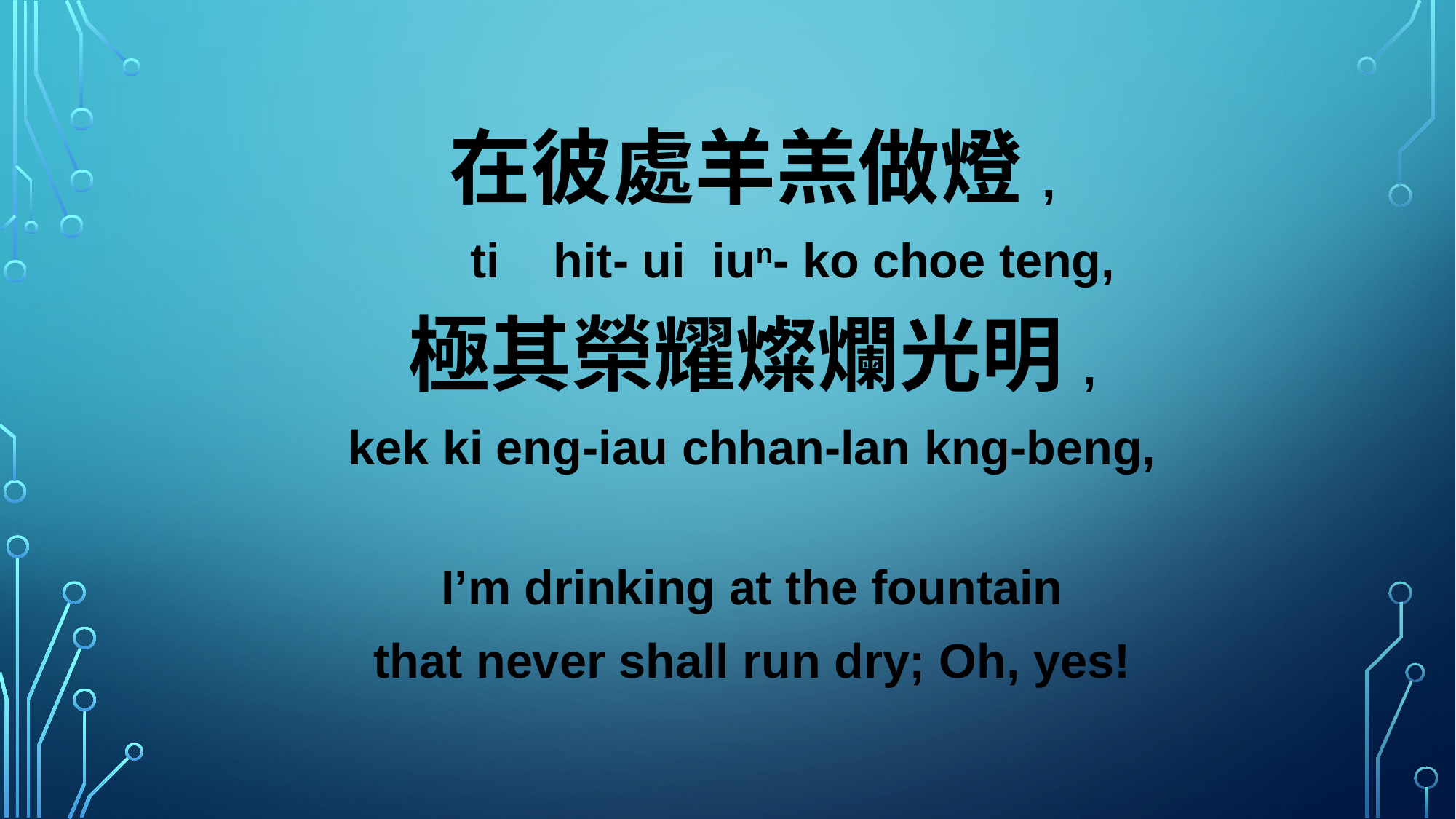

在彼處羊羔做燈,
      ti    hit- ui  iun- ko choe teng,
極其榮耀燦爛光明,
kek ki eng-iau chhan-lan kng-beng,

I’m drinking at the fountain
that never shall run dry; Oh, yes!